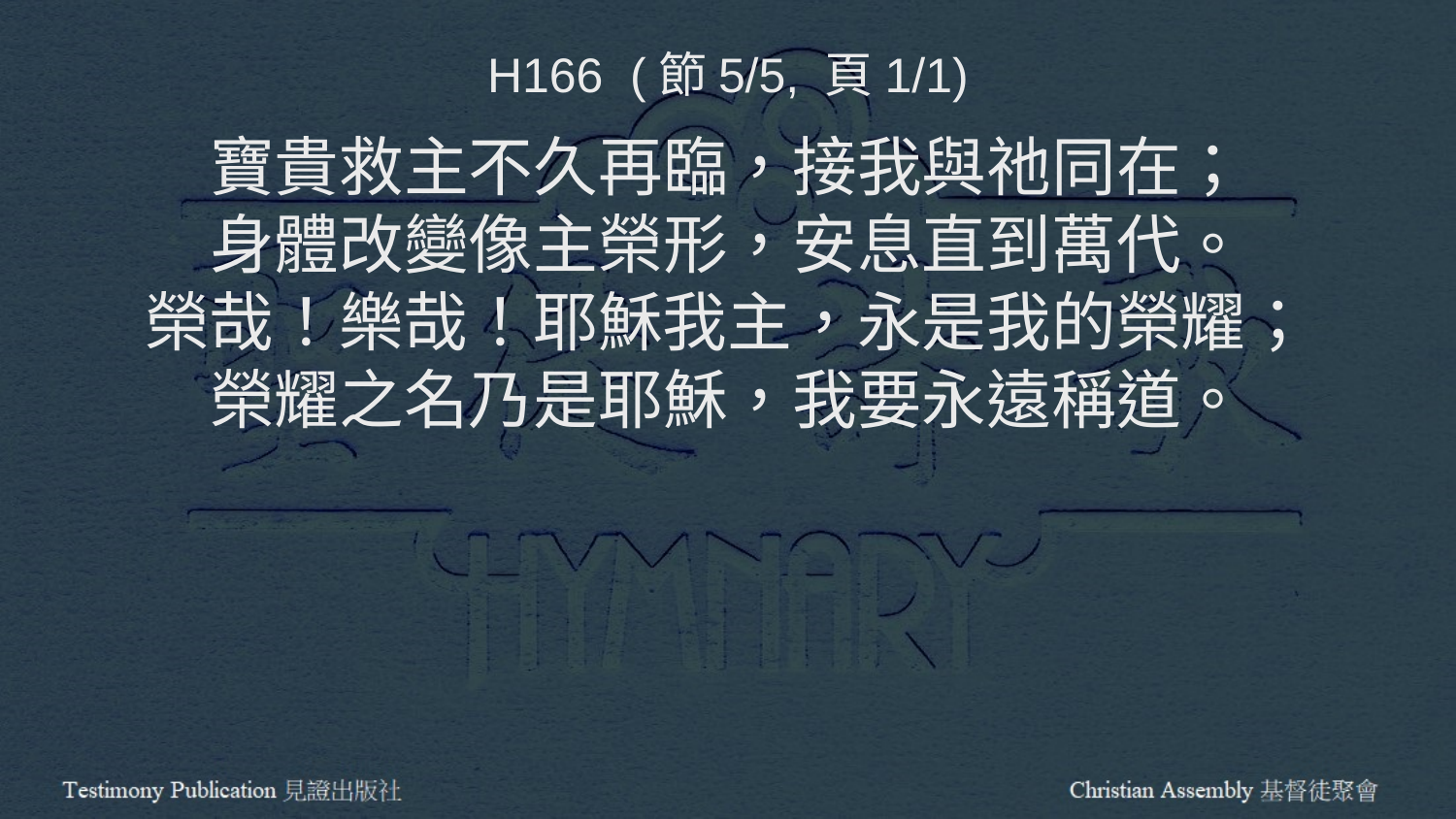

H166  (節5/5, 頁1/1)
寶貴救主不久再臨，接我與祂同在；
身體改變像主榮形，安息直到萬代。
榮哉！樂哉！耶穌我主，永是我的榮耀；
榮耀之名乃是耶穌，我要永遠稱道。